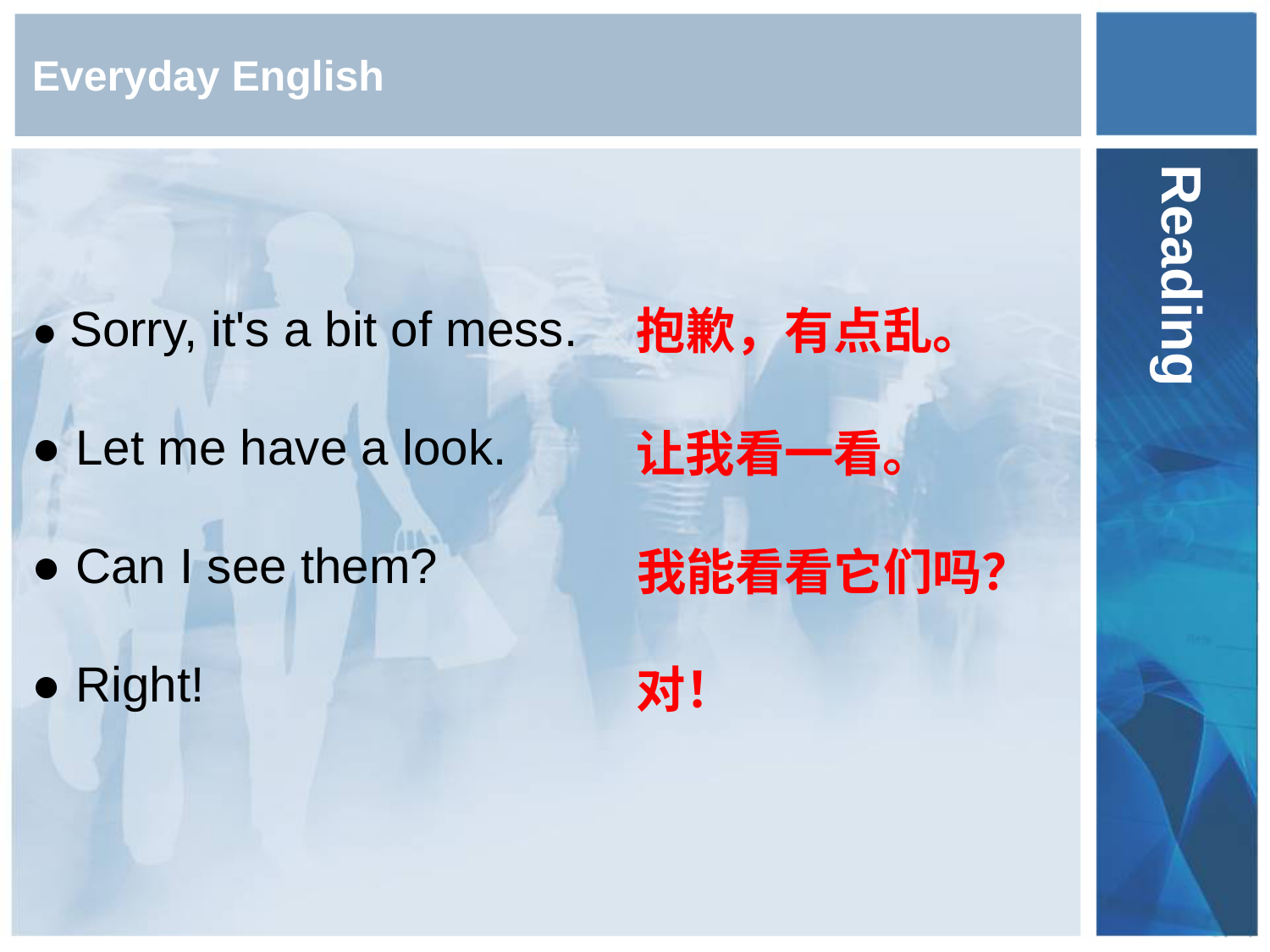

# Everyday English
Reading
● Sorry, it's a bit of mess.

● Let me have a look.

● Can I see them?

● Right!
抱歉，有点乱。
让我看一看。
我能看看它们吗？
对！